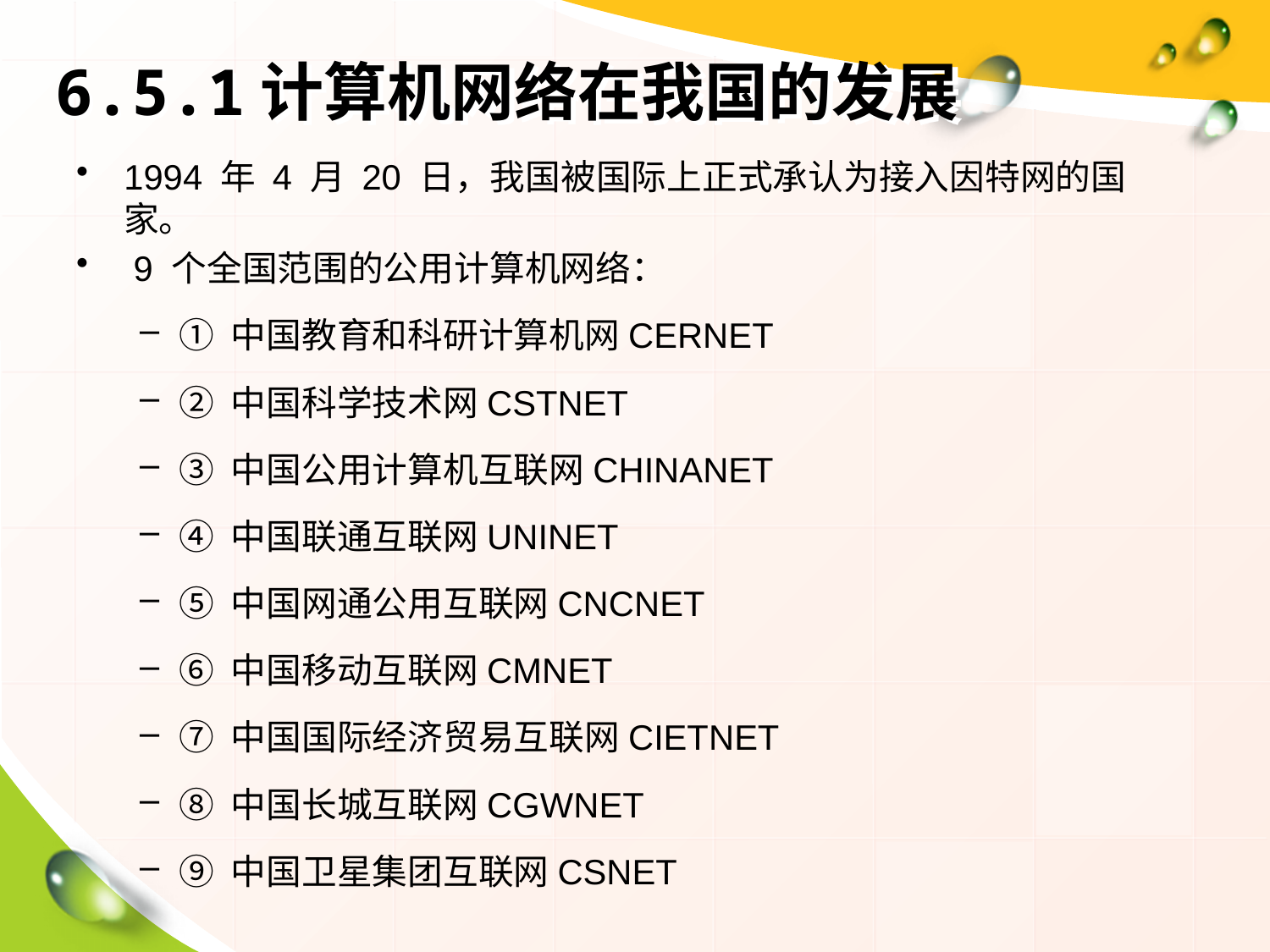

# 6.5.1计算机网络在我国的发展
1994 年 4 月 20 日，我国被国际上正式承认为接入因特网的国家。
 9 个全国范围的公用计算机网络：
① 中国教育和科研计算机网CERNET
② 中国科学技术网CSTNET
③ 中国公用计算机互联网CHINANET
④ 中国联通互联网UNINET
⑤ 中国网通公用互联网CNCNET
⑥ 中国移动互联网CMNET
⑦ 中国国际经济贸易互联网CIETNET
⑧ 中国长城互联网CGWNET
⑨ 中国卫星集团互联网CSNET